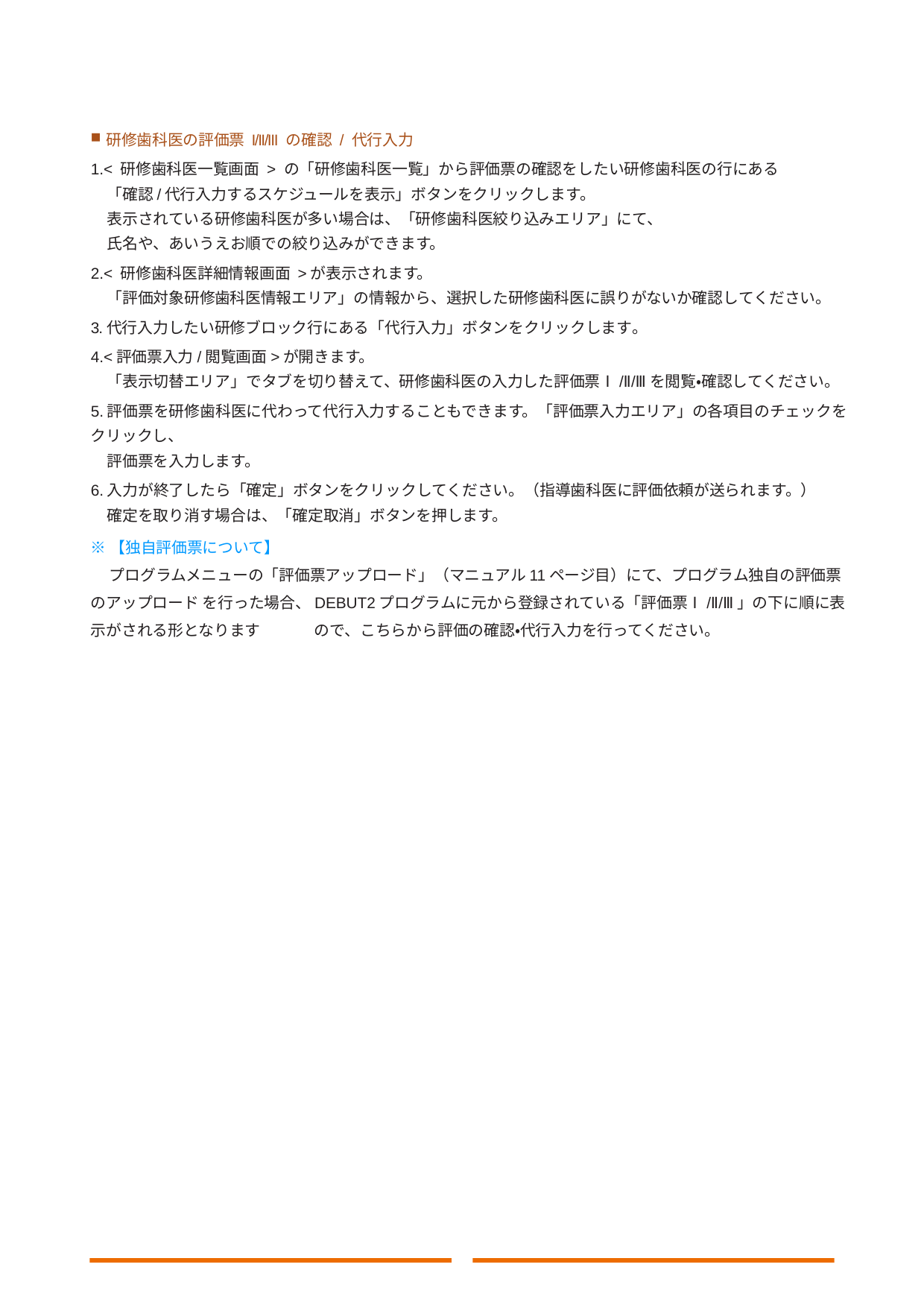

研修歯科医の評価票I/II/III の確認 / 代行入力
1.< 研修歯科医一覧画面 > の「研修歯科医一覧」から評価票の確認をしたい研修歯科医の行にある
	「確認/代行入力するスケジュールを表示」ボタンをクリックします。
	表示されている研修歯科医が多い場合は、「研修歯科医絞り込みエリア」にて、
	氏名や、あいうえお順での絞り込みができます。
2.< 研修歯科医詳細情報画面 >が表示されます。
	「評価対象研修歯科医情報エリア」の情報から、選択した研修歯科医に誤りがないか確認してください。
3.代行入力したい研修ブロック行にある「代行入力」ボタンをクリックします。
4.<評価票入力/閲覧画面>が開きます。
	「表示切替エリア」でタブを切り替えて、研修歯科医の入力した評価票Ⅰ/Ⅱ/Ⅲを閲覧・確認してください。
5.評価票を研修歯科医に代わって代行入力することもできます。「評価票入力エリア」の各項目のチェックをクリックし、
	評価票を入力します。
6.入力が終了したら「確定」ボタンをクリックしてください。（指導歯科医に評価依頼が送られます。）
	確定を取り消す場合は、「確定取消」ボタンを押します。
※【独自評価票について】
	プログラムメニューの「評価票アップロード」（マニュアル11ページ目）にて、プログラム独自の評価票のアップロード	を行った場合、DEBUT2プログラムに元から登録されている「評価票Ⅰ/Ⅱ/Ⅲ」の下に順に表示がされる形となります	ので、こちらから評価の確認・代行入力を行ってください。